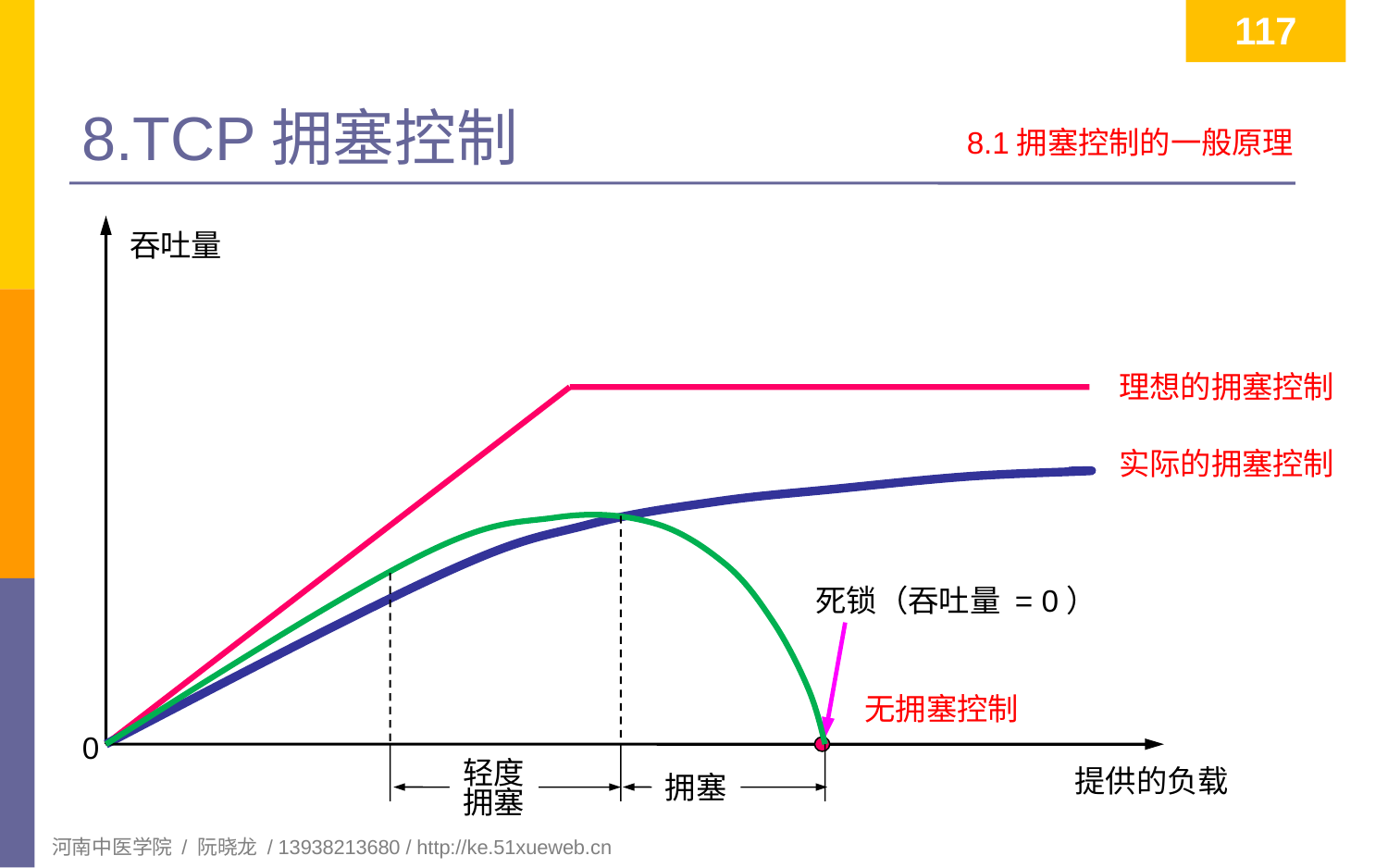

117
# 8.TCP拥塞控制
8.1拥塞控制的一般原理
吞吐量
理想的拥塞控制

实际的拥塞控制

无拥塞控制

轻度
拥塞
拥塞

死锁（吞吐量 = 0）

0

提供的负载